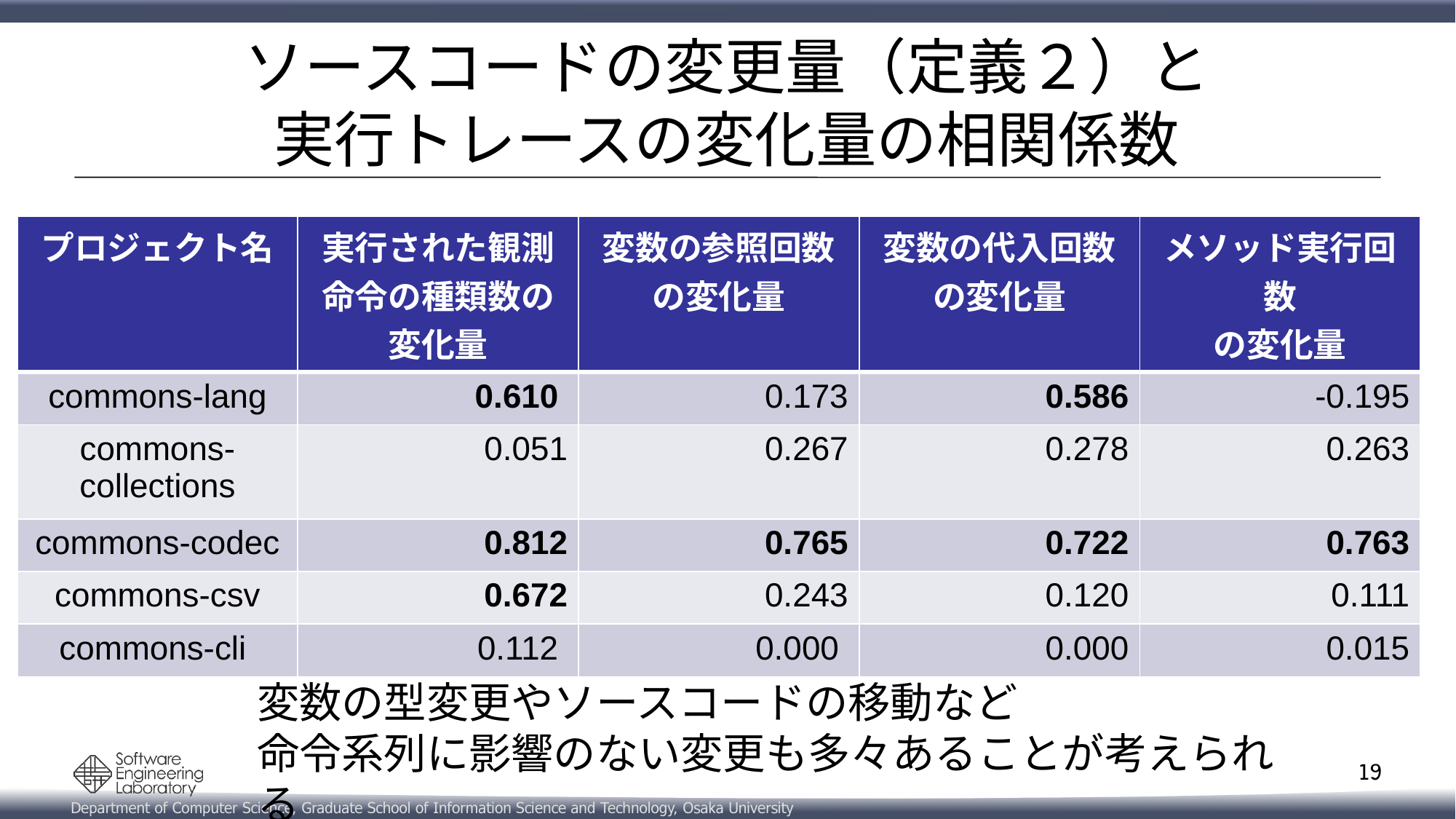

# ソースコードの変更量（定義２）と 実行トレースの変化量の相関係数
| プロジェクト名 | 実行された観測命令の種類数の変化量 | 変数の参照回数 の変化量 | 変数の代入回数 の変化量 | メソッド実行回数 の変化量 |
| --- | --- | --- | --- | --- |
| commons-lang | 0.610 | 0.173 | 0.586 | -0.195 |
| commons-collections | 0.051 | 0.267 | 0.278 | 0.263 |
| commons-codec | 0.812 | 0.765 | 0.722 | 0.763 |
| commons-csv | 0.672 | 0.243 | 0.120 | 0.111 |
| commons-cli | 0.112 | 0.000 | 0.000 | 0.015 |
変数の型変更やソースコードの移動など
命令系列に影響のない変更も多々あることが考えられる
19